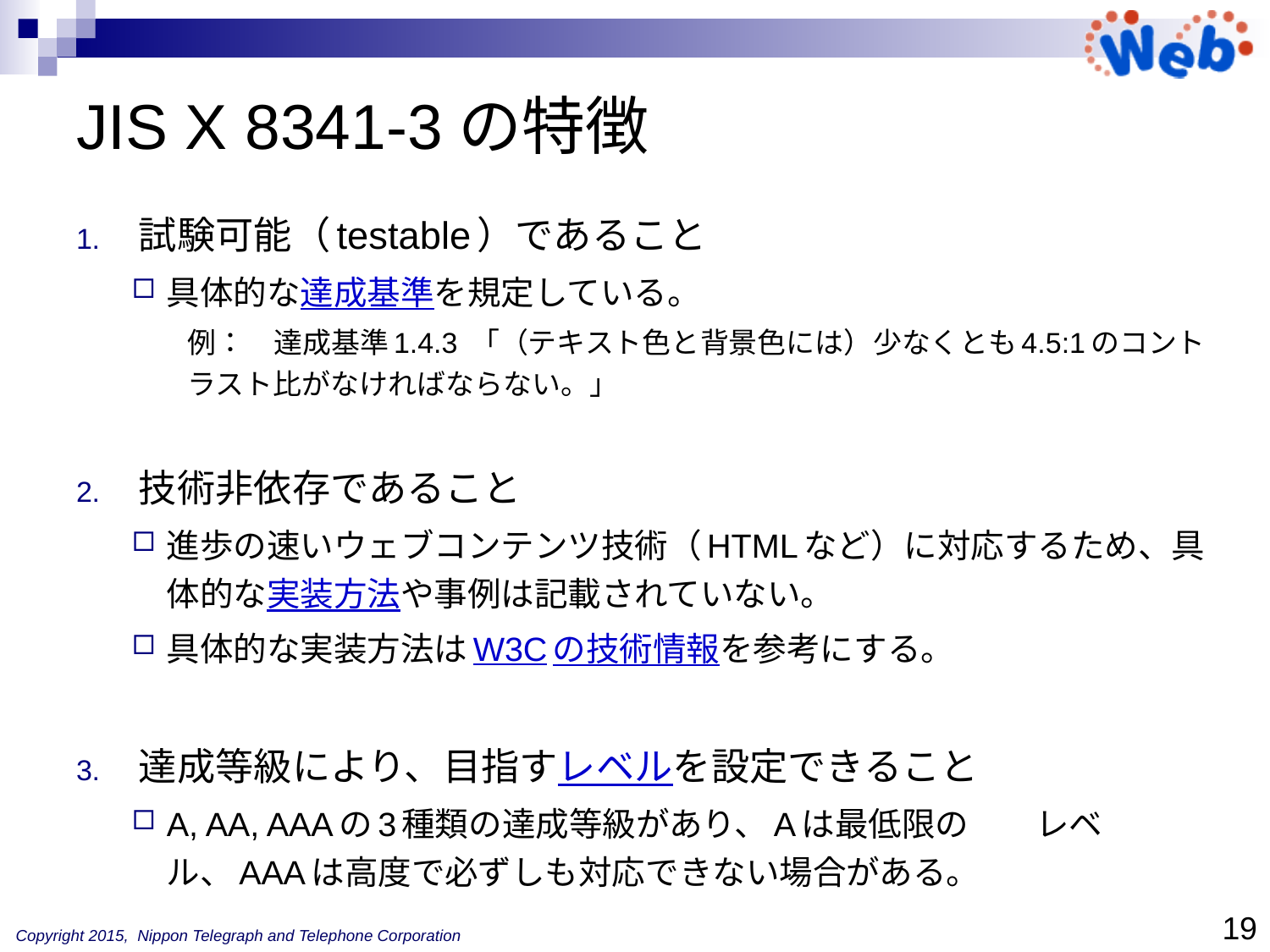

# JIS X 8341-3の特徴
試験可能（testable）であること
具体的な達成基準を規定している。
例：　達成基準1.4.3 「（テキスト色と背景色には）少なくとも4.5:1のコントラスト比がなければならない。」

技術非依存であること
進歩の速いウェブコンテンツ技術（HTMLなど）に対応するため、具体的な実装方法や事例は記載されていない。
具体的な実装方法はW3Cの技術情報を参考にする。

達成等級により、目指すレベルを設定できること
A, AA, AAAの3種類の達成等級があり、Aは最低限の　　レベル、AAAは高度で必ずしも対応できない場合がある。

19